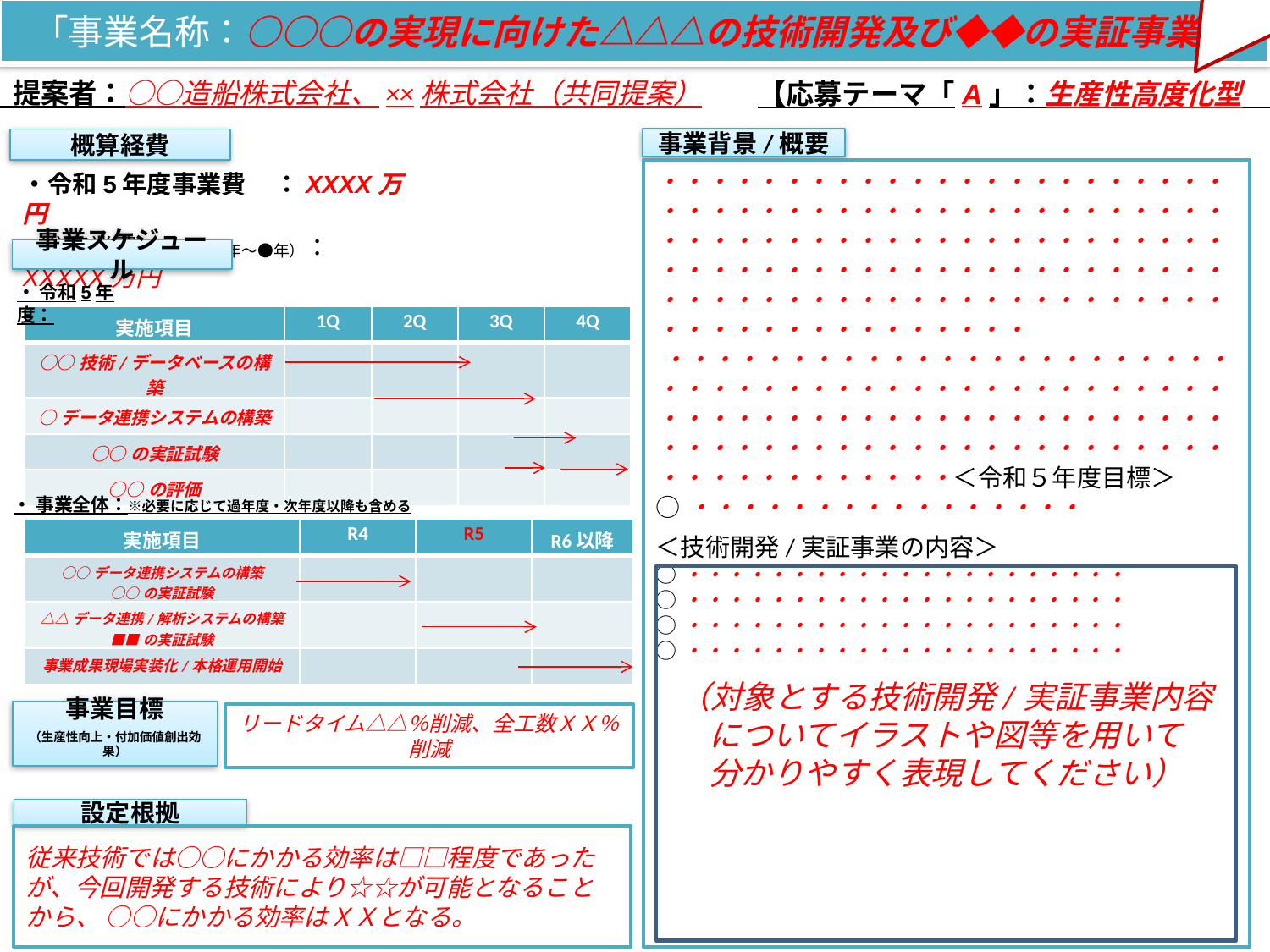

○応募テーマについて：
今回応募するテーマについて記載をしてください。
・テーマA：「生産性高度化型」
・テーマB：「マスマーケット・ライセンサー型 / 脱・売切ビジネスモデル型」
・テーマC：「特定分野高度化型 / ニッチ市場特化型」
「事業名称：○○○の実現に向けた△△△の技術開発及び◆◆の実証事業」
※募集要領及び提案様式中に記載された事項等を
　 熟読頂いたうえで本資料の作成を行ってください。

○事業名称について：
提案書と同じタイトルを記載ください。

○提案者について：
共同提案者についても記載してください。

○概算経費について：
補助想定金額ではなく、事業費総額を記述してください。
なお、募集要領に記載の通り、令和5年度補助金は対象経費の1/2以内の補助かつ最大30百万円です。

○事業スケジュールについて：
令和5年度分及び事業全体のスケジュールについてそれぞれを
記載してください。
令和4年度事業と関連の事業を継続して提案する場合、令和4年に実施した内容についても記載してください。
事業内容に応じ適宜行を追加してください。

○事業目標、設定根拠について：
① 造船工程における抜本的な生産性向上
② 造船事業者におけるこれまでにない付加価値創出
のうち少なくとも何れかひとつの観点から適切な目標設定を行うと共に、
その設定内容における先進性に関する説明を記載してください。
【提案書との対応：1.2　事業目標及び設定根拠】

○事業背景/概要について：
冒頭に5行程度で事業概要（背景、目的、実施内容等）を記載下さい。
＜令和5年度目標＞には、事業構想がR6年以降も含まれる場合に、令和5年度の目標を記載してください。
＜技術開発/実証事業の内容＞部分にはコアとなる事業内容等を箇条書きで記載下さい。
【提案書との対応：1.3　技術開発/実証事業内容】
・ 提案者：○○造船株式会社、××株式会社（共同提案）
【応募テーマ「A」：生産性高度化型　】
事業背景/概要
概算経費
・・・・・・・・・・・・・・・・・・・・・・・・・・・・・・・・・・・・・・・・・・・・・・・・・・・・・・・・・・・・・・・・・・・・・・・・・・・・・・・・・・・・・・・・・・・・・・・・・・・・・・・・・・・・・・・・・・・・・・・・・・・・・・・・・・ ・・・・・・・・・・・・・・・・・・・・・・・・・・・・・・・・・・・・・・・・・・・・・・・・・・・・・・・・・・・・・・・・・・・・・・・・・・・・・・・・・・・・・・・・・・・・・・・・・・・・・・・・＜令和５年度目標＞
○・・・・・・・・・・・・・・・・
＜技術開発/実証事業の内容＞
○・・・・・・・・・・・・・・・・・・・・・
○・・・・・・・・・・・・・・・・・・・・・
○・・・・・・・・・・・・・・・・・・・・・
○・・・・・・・・・・・・・・・・・・・・・
・令和5年度事業費     ：XXXX万円
  総事業費（令和4or5年～●年）：XXXXX万円
事業スケジュール
・ 令和5年度：
| 実施項目 | 1Q | 2Q | 3Q | 4Q |
| --- | --- | --- | --- | --- |
| ○○技術/データベースの構築 |  |  |  |  |
| ○データ連携システムの構築 |  |  |  |  |
| ○○の実証試験 |  |  |  |  |
| ○○の評価 |  |  |  |  |
・ 事業全体：※必要に応じて過年度・次年度以降も含める
| 実施項目 | R4 | R5 | R6以降 |
| --- | --- | --- | --- |
| ○○データ連携システムの構築 ○○の実証試験 |  |  |  |
| △△データ連携/解析システムの構築 ■■の実証試験 |  |  |  |
| 事業成果現場実装化/本格運用開始 |  |  |  |
（対象とする技術開発/実証事業内容
についてイラストや図等を用いて
分かりやすく表現してください）

事業目標
（生産性向上・付加価値創出効果）
リードタイム△△％削減、全工数ＸＸ％削減
設定根拠
従来技術では○○にかかる効率は□□程度であったが、今回開発する技術により☆☆が可能となることから、 ○○にかかる効率はＸＸとなる。